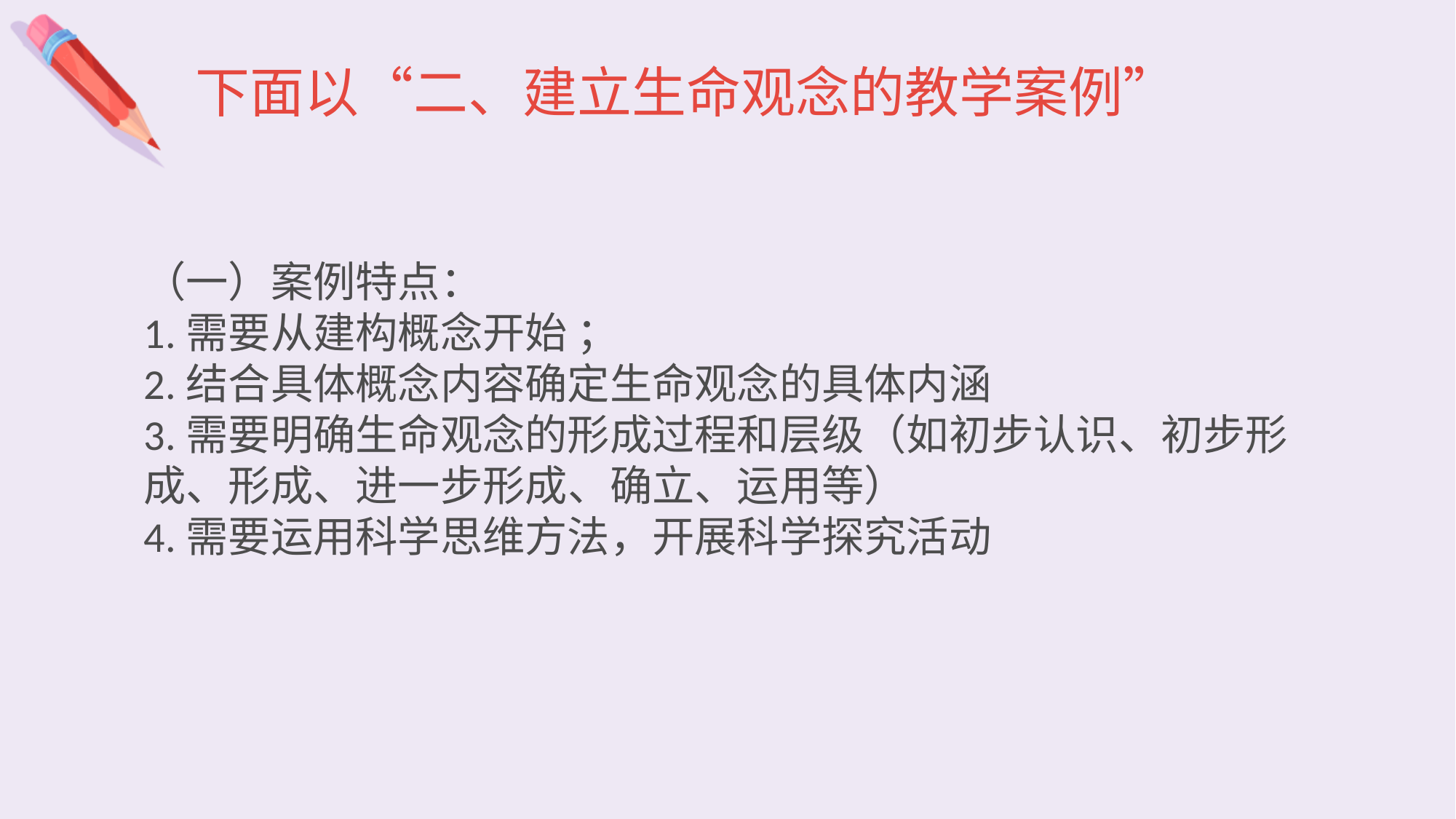

# 下面以“二、建立生命观念的教学案例”
（一）案例特点：
1.需要从建构概念开始 ；
2.结合具体概念内容确定生命观念的具体内涵
3.需要明确生命观念的形成过程和层级（如初步认识、初步形成、形成、进一步形成、确立、运用等）
4.需要运用科学思维方法，开展科学探究活动